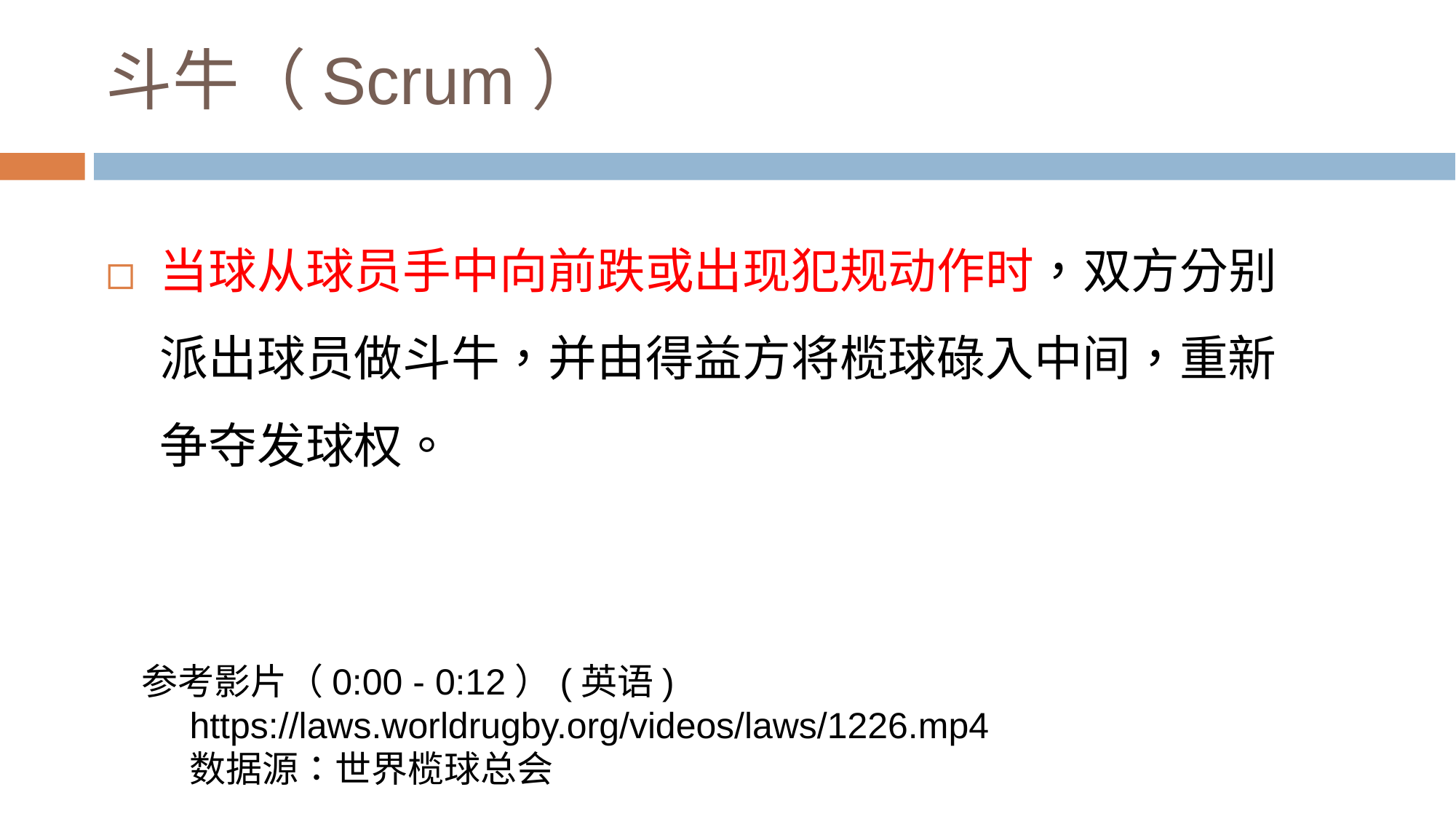

# 斗牛（Scrum）
当球从球员手中向前跌或出现犯规动作时，双方分别派出球员做斗牛，并由得益方将榄球碌入中间，重新争夺发球权。

     参考影片（0:00 - 0:12）(英语)
https://laws.worldrugby.org/videos/laws/1226.mp4
数据源：世界榄球总会